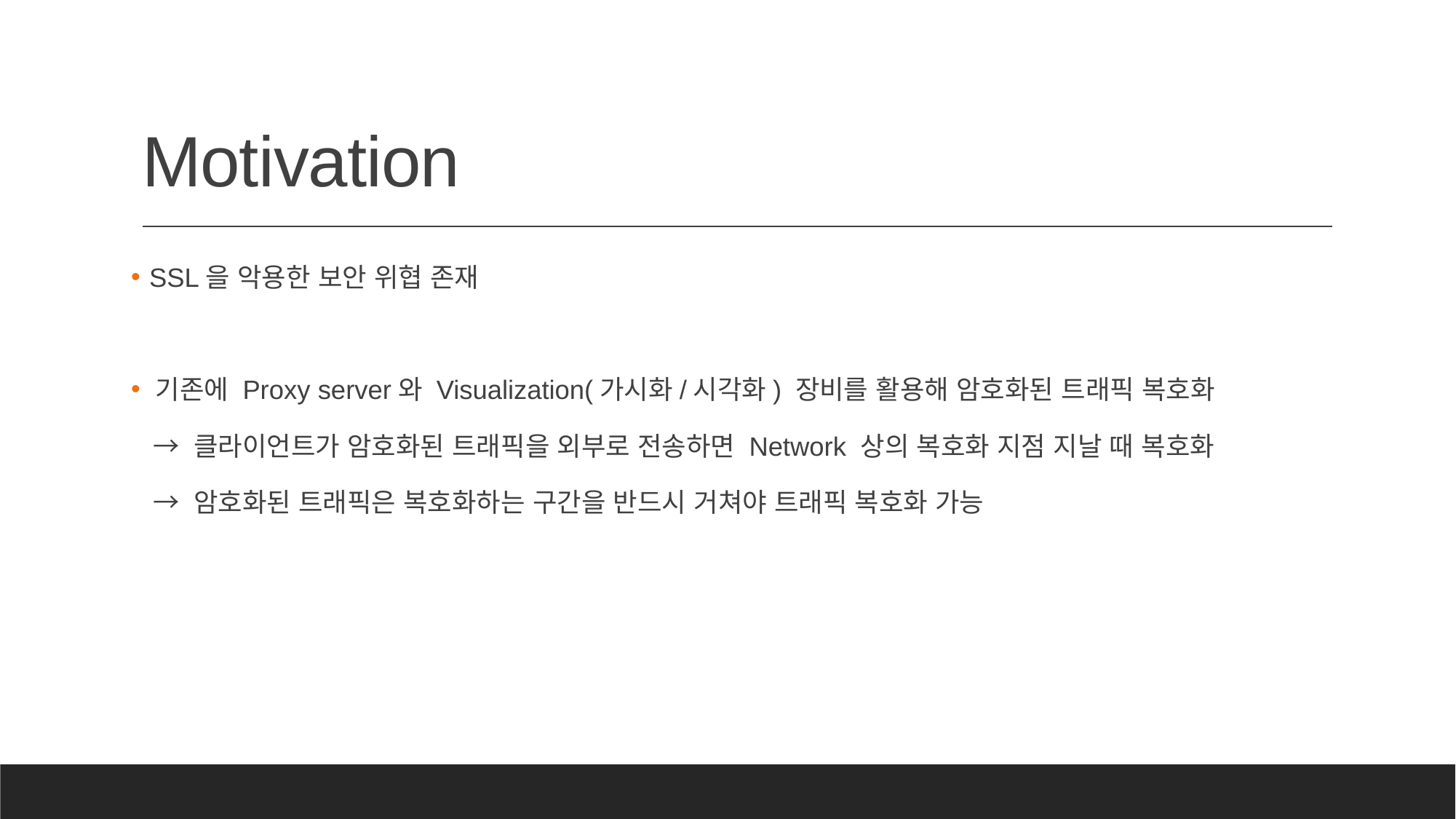

# Motivation
 SSL을 악용한 보안 위협 존재

 기존에 Proxy server와 Visualization(가시화/시각화) 장비를 활용해 암호화된 트래픽 복호화
   → 클라이언트가 암호화된 트래픽을 외부로 전송하면 Network 상의 복호화 지점 지날 때 복호화
   → 암호화된 트래픽은 복호화하는 구간을 반드시 거쳐야 트래픽 복호화 가능